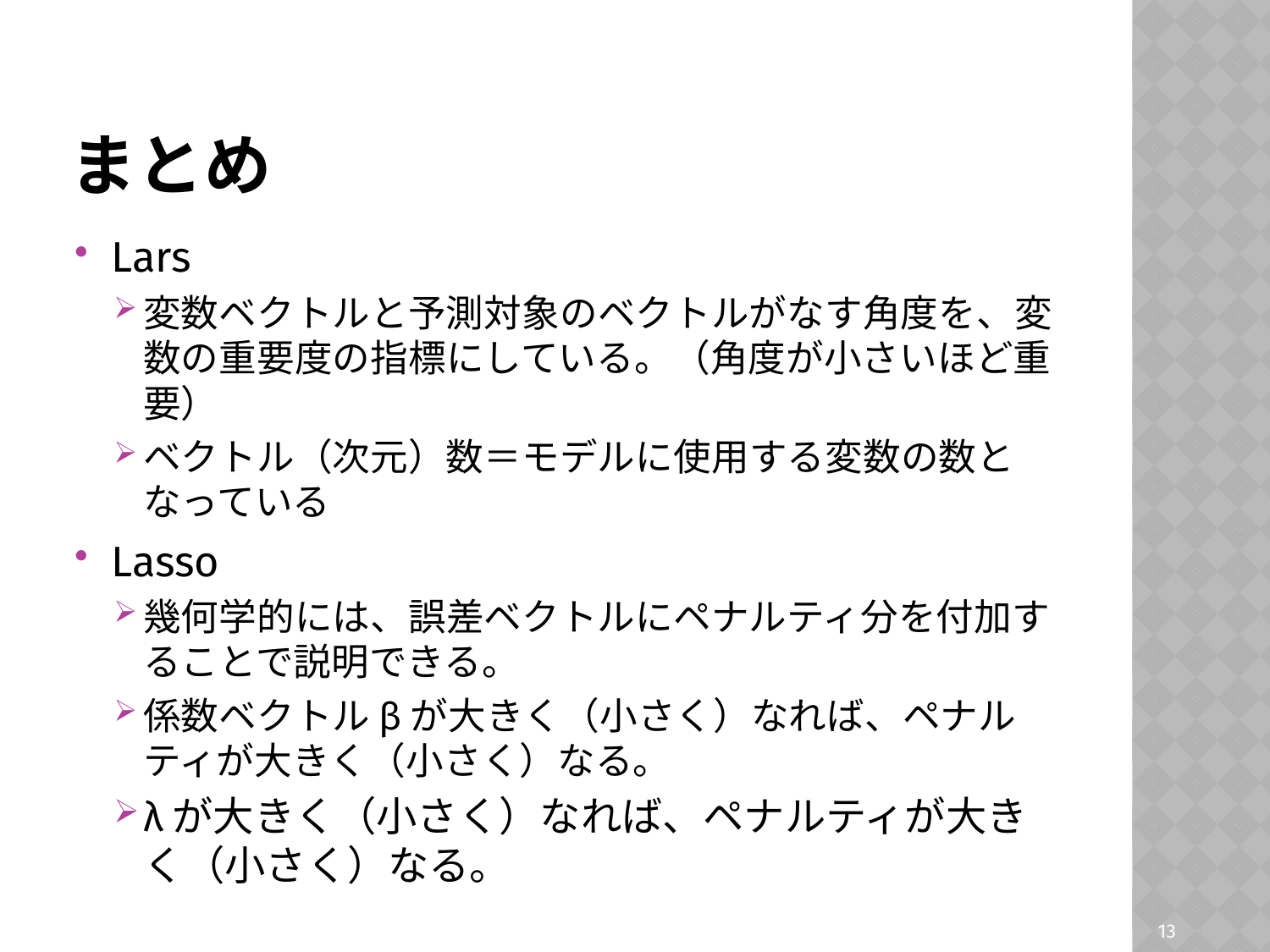

# まとめ
Lars
変数ベクトルと予測対象のベクトルがなす角度を、変数の重要度の指標にしている。（角度が小さいほど重要）
ベクトル（次元）数＝モデルに使用する変数の数となっている
Lasso
幾何学的には、誤差ベクトルにペナルティ分を付加することで説明できる。
係数ベクトルβが大きく（小さく）なれば、ペナルティが大きく（小さく）なる。
λが大きく（小さく）なれば、ペナルティが大きく（小さく）なる。

13